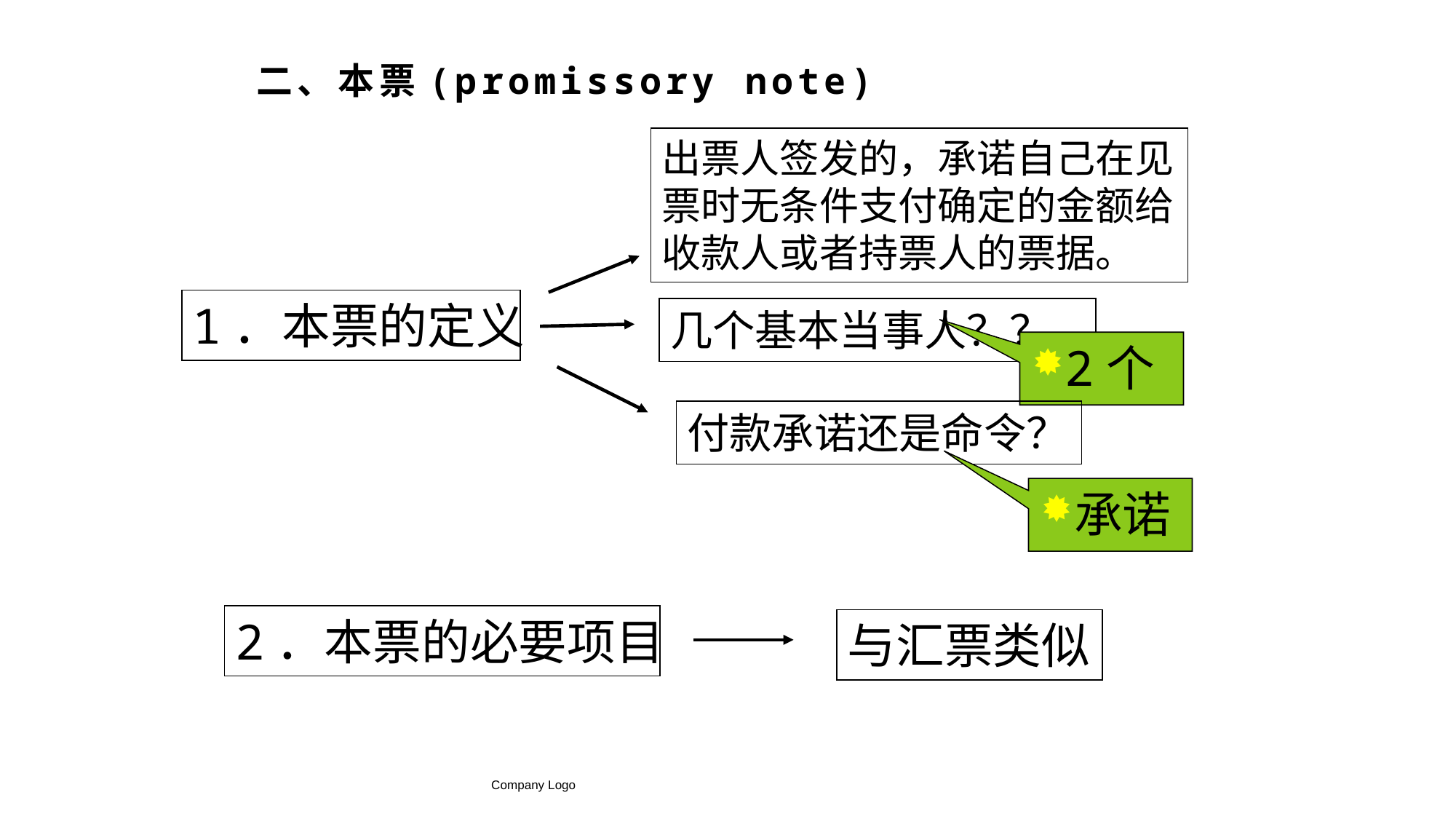

二、本票(promissory note)
出票人签发的，承诺自己在见票时无条件支付确定的金额给收款人或者持票人的票据。
1．本票的定义
几个基本当事人？？
2个

付款承诺还是命令？
承诺
2．本票的必要项目
与汇票类似
Company Logo